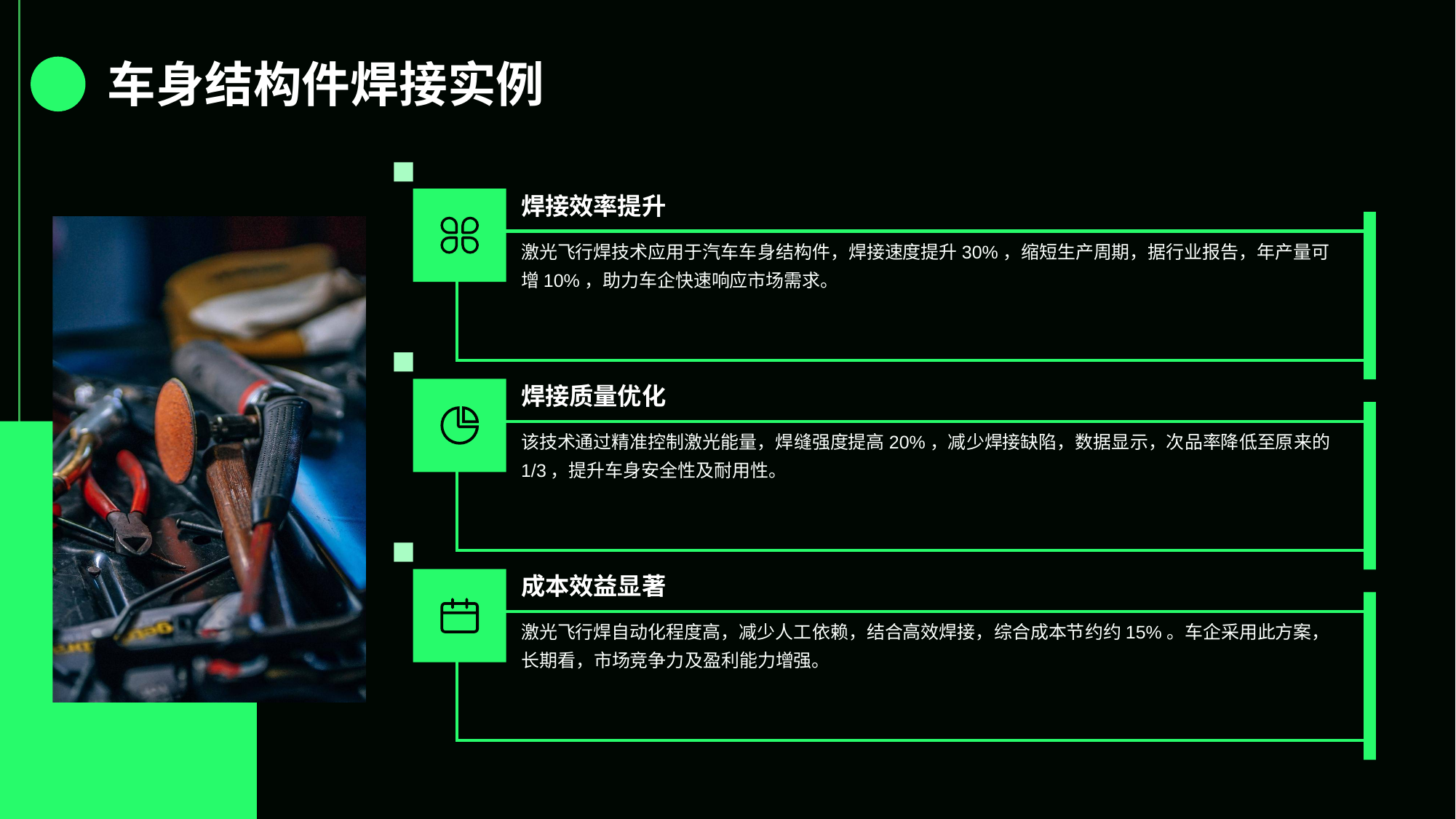

车身结构件焊接实例

焊接效率提升

激光飞行焊技术应用于汽车车身结构件，焊接速度提升30%，缩短生产周期，据行业报告，年产量可增10%，助力车企快速响应市场需求。

焊接质量优化

该技术通过精准控制激光能量，焊缝强度提高20%，减少焊接缺陷，数据显示，次品率降低至原来的1/3，提升车身安全性及耐用性。

成本效益显著

激光飞行焊自动化程度高，减少人工依赖，结合高效焊接，综合成本节约约15%。车企采用此方案，长期看，市场竞争力及盈利能力增强。